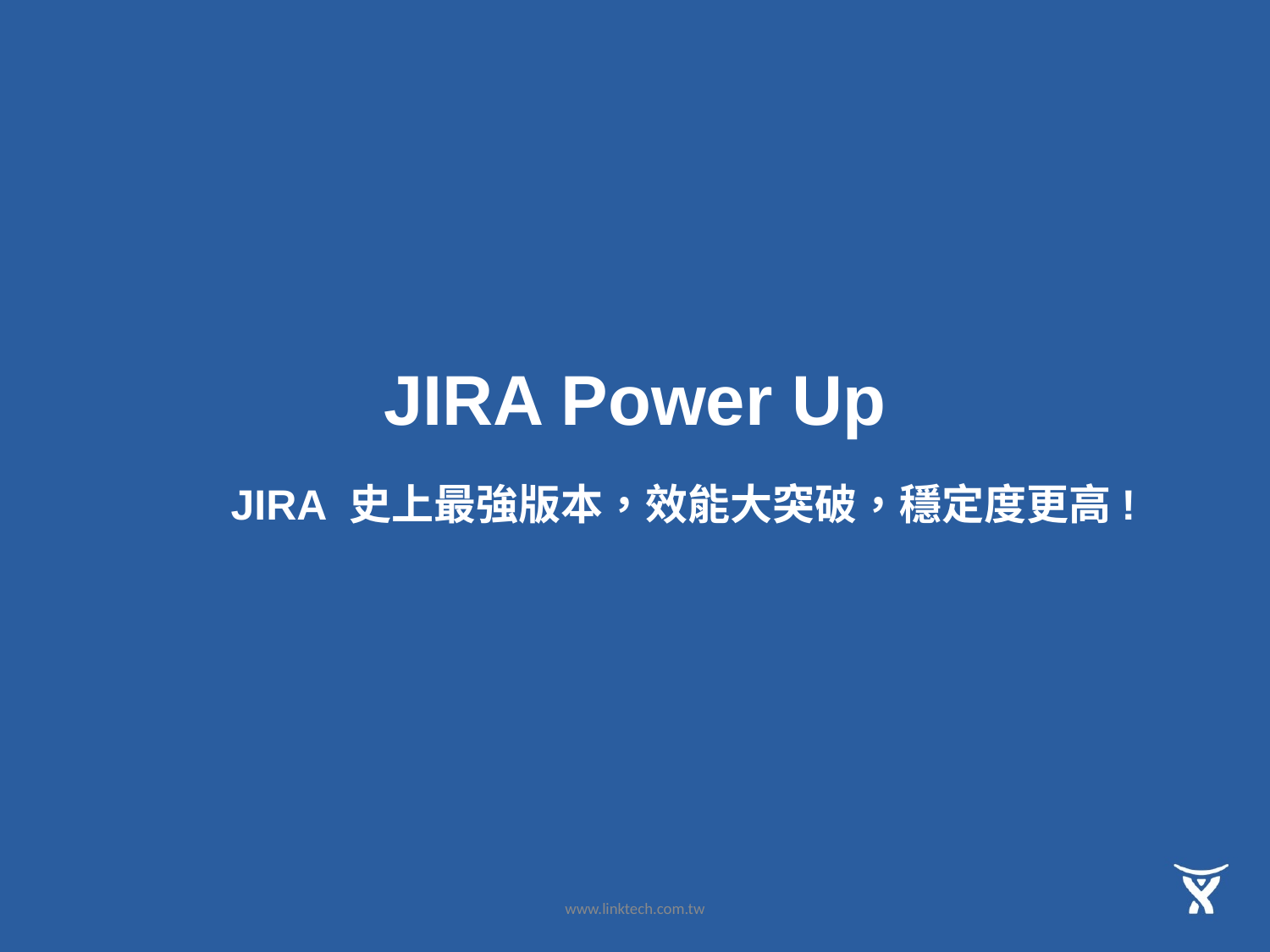

# JIRA Power Up
JIRA 史上最強版本，效能大突破，穩定度更高!
www.linktech.com.tw